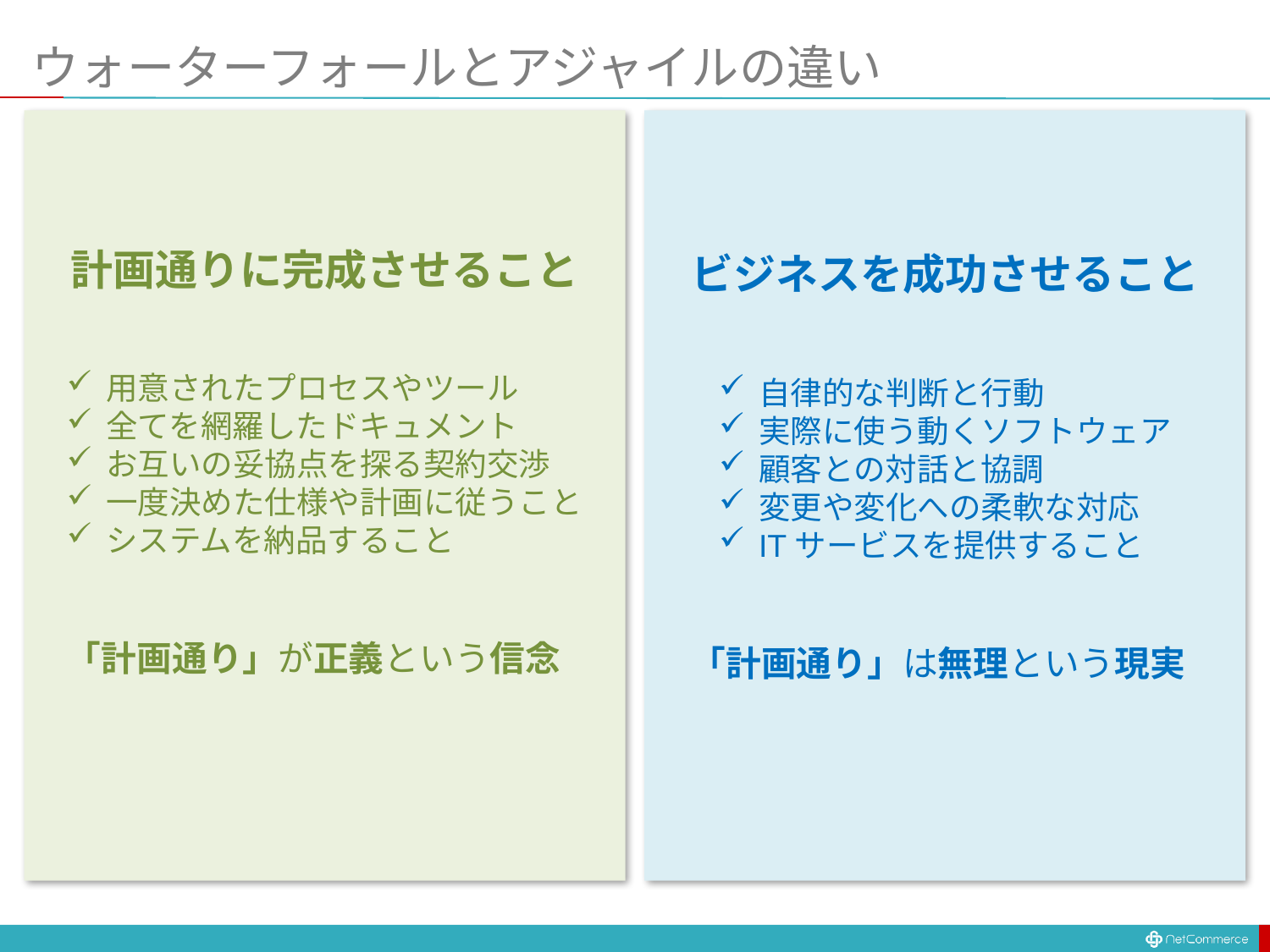

# ウォーターフォールとアジャイルの違い

ビジネスを成功させること
自律的な判断と行動
実際に使う動くソフトウェア
顧客との対話と協調
変更や変化への柔軟な対応
ITサービスを提供すること
「計画通り」は無理という現実
計画通りに完成させること
用意されたプロセスやツール
全てを網羅したドキュメント
お互いの妥協点を探る契約交渉
一度決めた仕様や計画に従うこと
システムを納品すること
「計画通り」が正義という信念